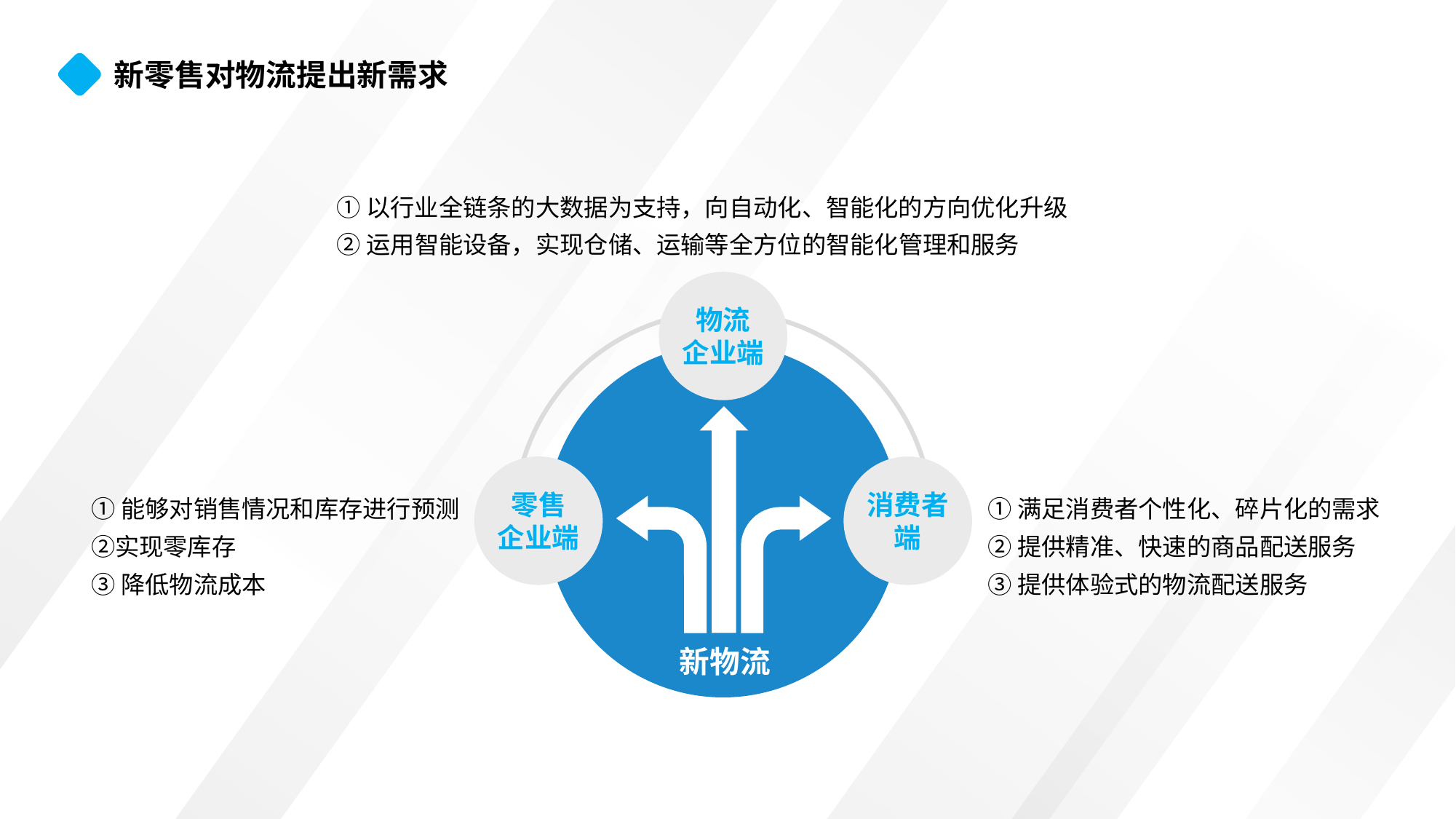

新零售对物流提出新需求

①以行业全链条的大数据为支持，向自动化、智能化的方向优化升级
②运用智能设备，实现仓储、运输等全方位的智能化管理和服务
物流
企业端

零售
企业端
消费者端
①能够对销售情况和库存进行预测②实现零库存
③降低物流成本
①满足消费者个性化、碎片化的需求
②提供精准、快速的商品配送服务
③提供体验式的物流配送服务

新物流